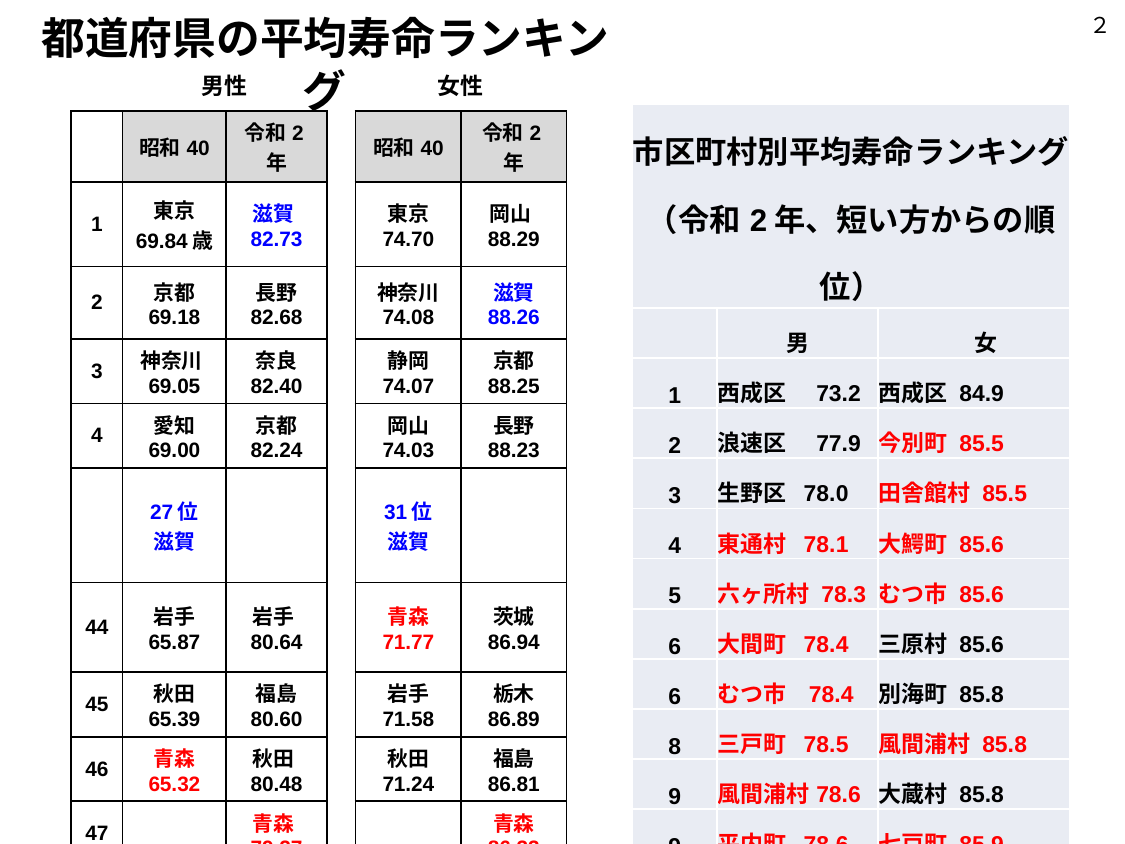

都道府県の平均寿命ランキング
２
|  | 男性 |  |  | 女性 |  |
| --- | --- | --- | --- | --- | --- |
|  | 昭和40 | 令和2年 |  | 昭和40 | 令和2年 |
| 1 | 東京 69.84歳 | 滋賀82.73 |  | 東京 74.70 | 岡山88.29 |
| 2 | 京都 69.18 | 長野 82.68 |  | 神奈川 74.08 | 滋賀 88.26 |
| 3 | 神奈川69.05 | 奈良 82.40 |  | 静岡 74.07 | 京都 88.25 |
| 4 | 愛知 69.00 | 京都 82.24 |  | 岡山 74.03 | 長野 88.23 |
|  | 27位 滋賀 |  |  | 31位 滋賀 |  |
| 44 | 岩手 65.87 | 岩手80.64 |  | 青森 71.77 | 茨城 86.94 |
| 45 | 秋田 65.39 | 福島 80.60 |  | 岩手 71.58 | 栃木 86.89 |
| 46 | 青森 65.32 | 秋田80.48 |  | 秋田 71.24 | 福島 86.81 |
| 47 |  | 青森79.27 |  |  | 青森 86.33 |
| 市区町村別平均寿命ランキング （令和2年、短い方からの順位） |  |  |  |
| --- | --- | --- | --- |
|  | 男 | 女 |  |
| 1 | 西成区　73.2 | 西成区 84.9 |  |
| 2 | 浪速区　77.9 | 今別町 85.5 |  |
| 3 | 生野区 78.0 | 田舎館村 85.5 |  |
| 4 | 東通村 78.1 | 大鰐町 85.6 |  |
| 5 | 六ヶ所村 78.3 | むつ市 85.6 |  |
| 6 | 大間町 78.4 | 三原村 85.6 |  |
| 6 | むつ市 78.4 | 別海町 85.8 |  |
| 8 | 三戸町 78.5 | 風間浦村 85.8 |  |
| 9 | 風間浦村78.6 | 大蔵村 85.8 |  |
| 9 | 平内町 78.6 | 七戸町 85.9 |  |
|  |  |  |  |
|  |  |  |  |